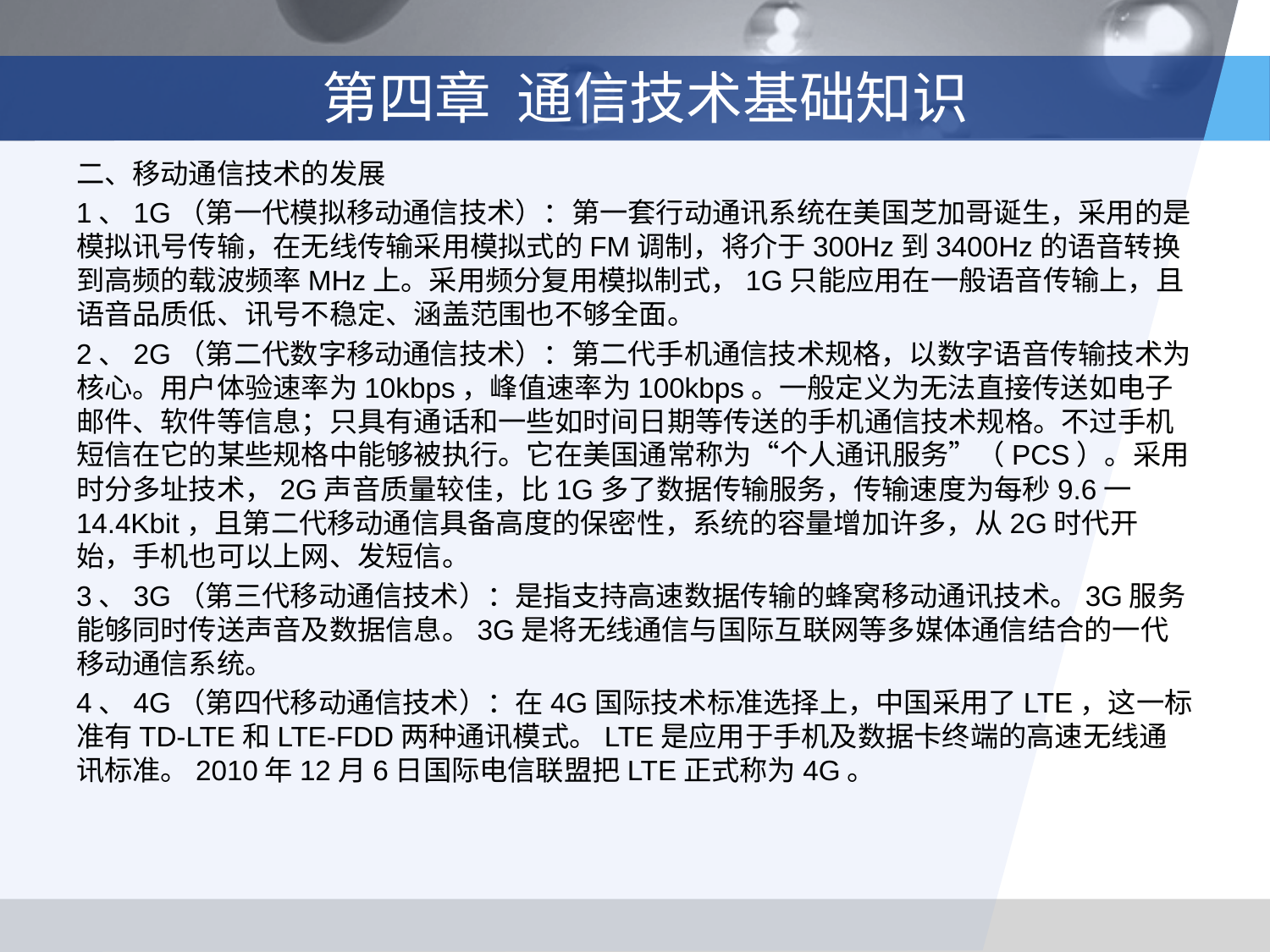

# 第四章  通信技术基础知识
二、移动通信技术的发展
1、1G（第一代模拟移动通信技术）：第一套行动通讯系统在美国芝加哥诞生，采用的是模拟讯号传输，在无线传输采用模拟式的FM调制，将介于300Hz到3400Hz的语音转换到高频的载波频率MHz上。采用频分复用模拟制式，1G只能应用在一般语音传输上，且语音品质低、讯号不稳定、涵盖范围也不够全面。
2、2G（第二代数字移动通信技术）：第二代手机通信技术规格，以数字语音传输技术为核心。用户体验速率为10kbps，峰值速率为100kbps。一般定义为无法直接传送如电子邮件、软件等信息；只具有通话和一些如时间日期等传送的手机通信技术规格。不过手机短信在它的某些规格中能够被执行。它在美国通常称为“个人通讯服务”（PCS）。采用时分多址技术，2G声音质量较佳，比1G多了数据传输服务，传输速度为每秒9.6一14.4Kbit，且第二代移动通信具备高度的保密性，系统的容量增加许多，从2G时代开始，手机也可以上网、发短信。
3、3G（第三代移动通信技术）：是指支持高速数据传输的蜂窝移动通讯技术。3G服务能够同时传送声音及数据信息。3G是将无线通信与国际互联网等多媒体通信结合的一代移动通信系统。
4、4G（第四代移动通信技术）：在4G国际技术标准选择上，中国采用了LTE，这一标准有TD-LTE和LTE-FDD两种通讯模式。LTE是应用于手机及数据卡终端的高速无线通讯标准。2010年12月6日国际电信联盟把LTE正式称为4G。